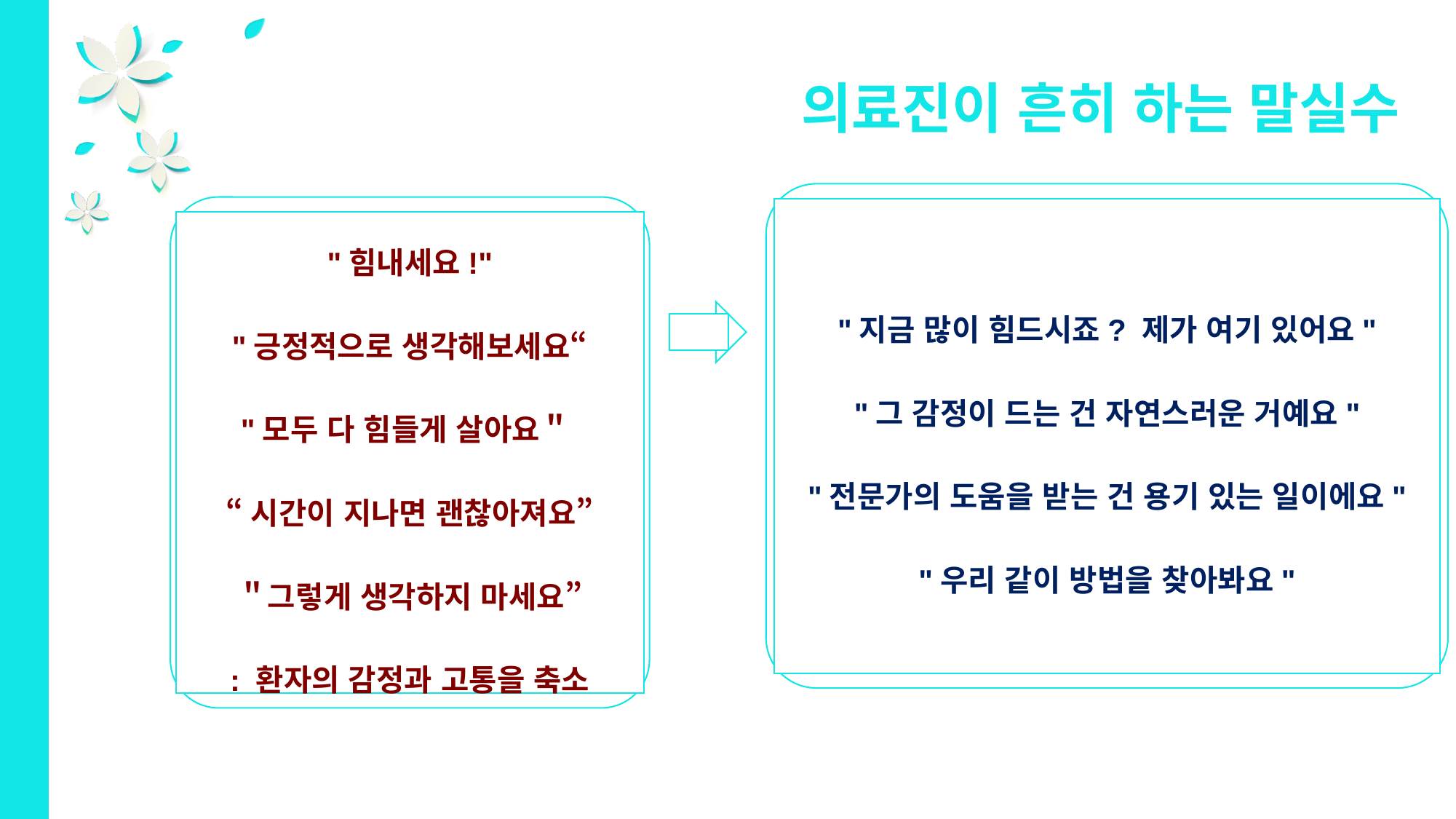

의료진이 흔히 하는 말실수

"지금 많이 힘드시죠? 제가 여기 있어요"
"그 감정이 드는 건 자연스러운 거예요"
"전문가의 도움을 받는 건 용기 있는 일이에요"
"우리 같이 방법을 찾아봐요"

"힘내세요!"
"긍정적으로 생각해보세요“
"모두 다 힘들게 살아요＂
“시간이 지나면 괜찮아져요”
＂그렇게 생각하지 마세요”
: 환자의 감정과 고통을 축소